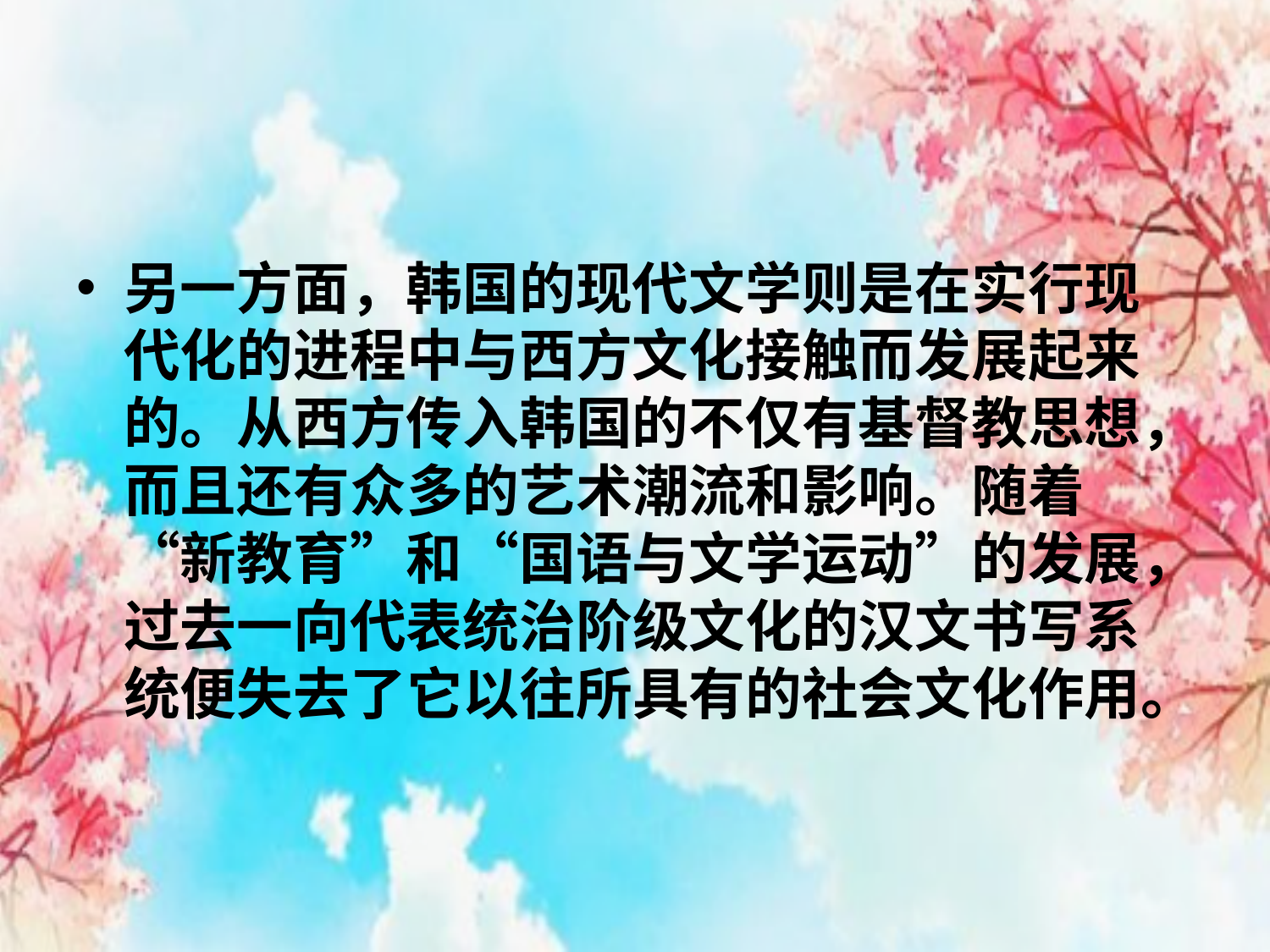

#
另一方面，韩国的现代文学则是在实行现代化的进程中与西方文化接触而发展起来的。从西方传入韩国的不仅有基督教思想，而且还有众多的艺术潮流和影响。随着“新教育”和“国语与文学运动”的发展，过去一向代表统治阶级文化的汉文书写系统便失去了它以往所具有的社会文化作用。